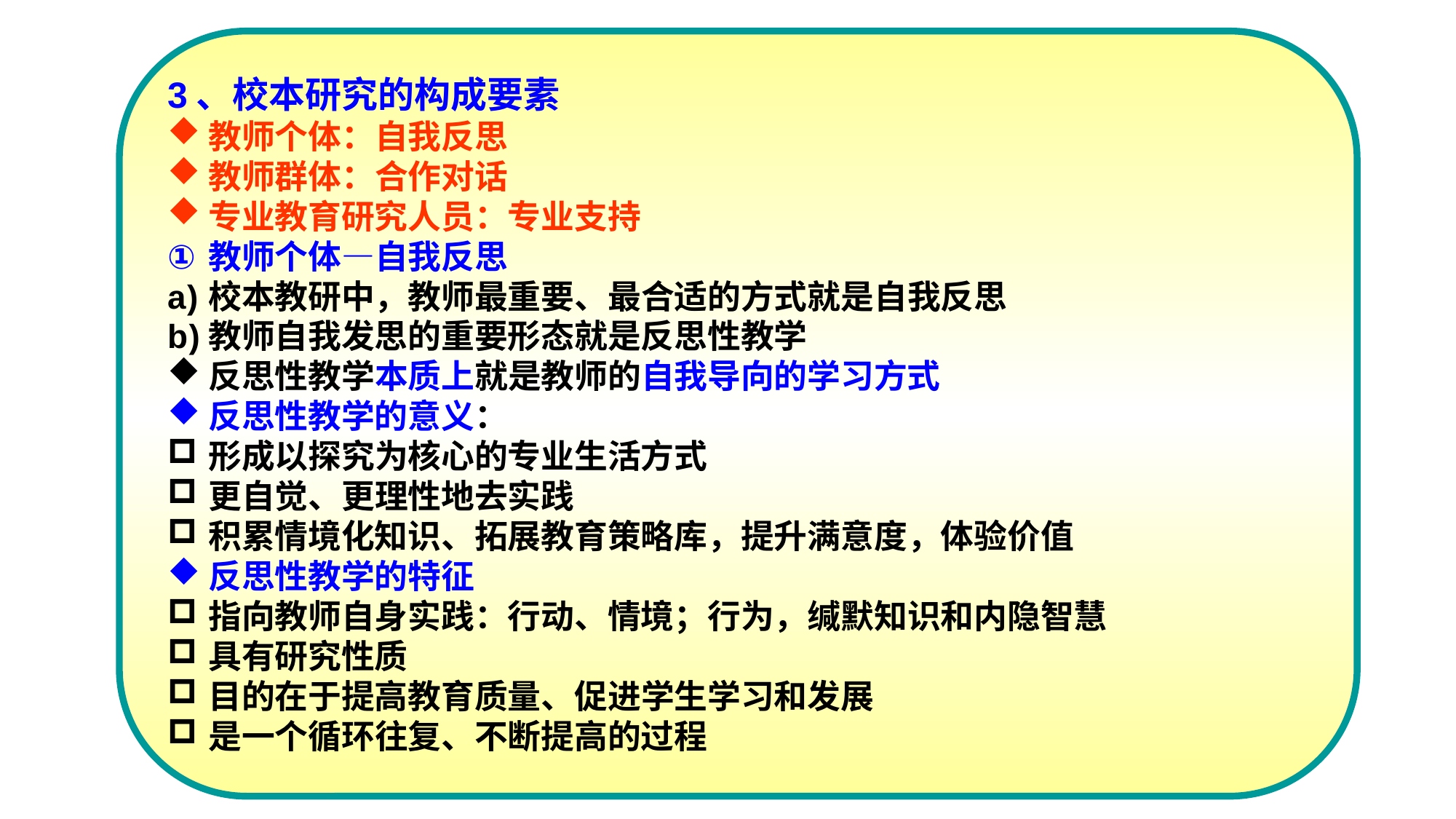

3、校本研究的构成要素
教师个体：自我反思
教师群体：合作对话
专业教育研究人员：专业支持
教师个体—自我反思
校本教研中，教师最重要、最合适的方式就是自我反思
教师自我发思的重要形态就是反思性教学
反思性教学本质上就是教师的自我导向的学习方式
反思性教学的意义：
形成以探究为核心的专业生活方式
更自觉、更理性地去实践
积累情境化知识、拓展教育策略库，提升满意度，体验价值
反思性教学的特征
指向教师自身实践：行动、情境；行为，缄默知识和内隐智慧
具有研究性质
目的在于提高教育质量、促进学生学习和发展
是一个循环往复、不断提高的过程